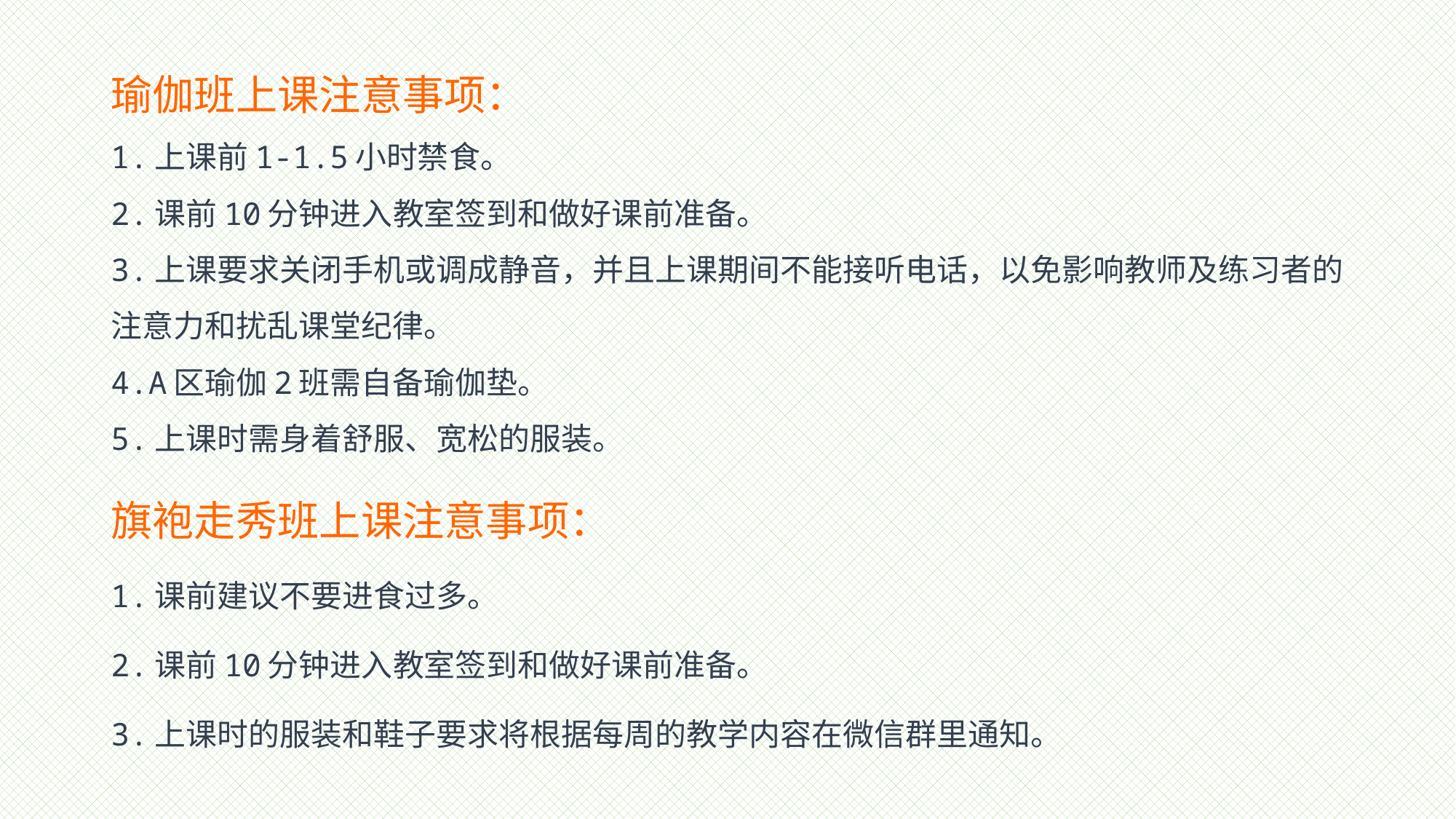

# 瑜伽班上课注意事项： 1.上课前1-1.5小时禁食。 2.课前10分钟进入教室签到和做好课前准备。 3.上课要求关闭手机或调成静音，并且上课期间不能接听电话，以免影响教师及练习者的注意力和扰乱课堂纪律。 4.A区瑜伽2班需自备瑜伽垫。 5.上课时需身着舒服、宽松的服装。
旗袍走秀班上课注意事项：
1.课前建议不要进食过多。
2.课前10分钟进入教室签到和做好课前准备。
3.上课时的服装和鞋子要求将根据每周的教学内容在微信群里通知。